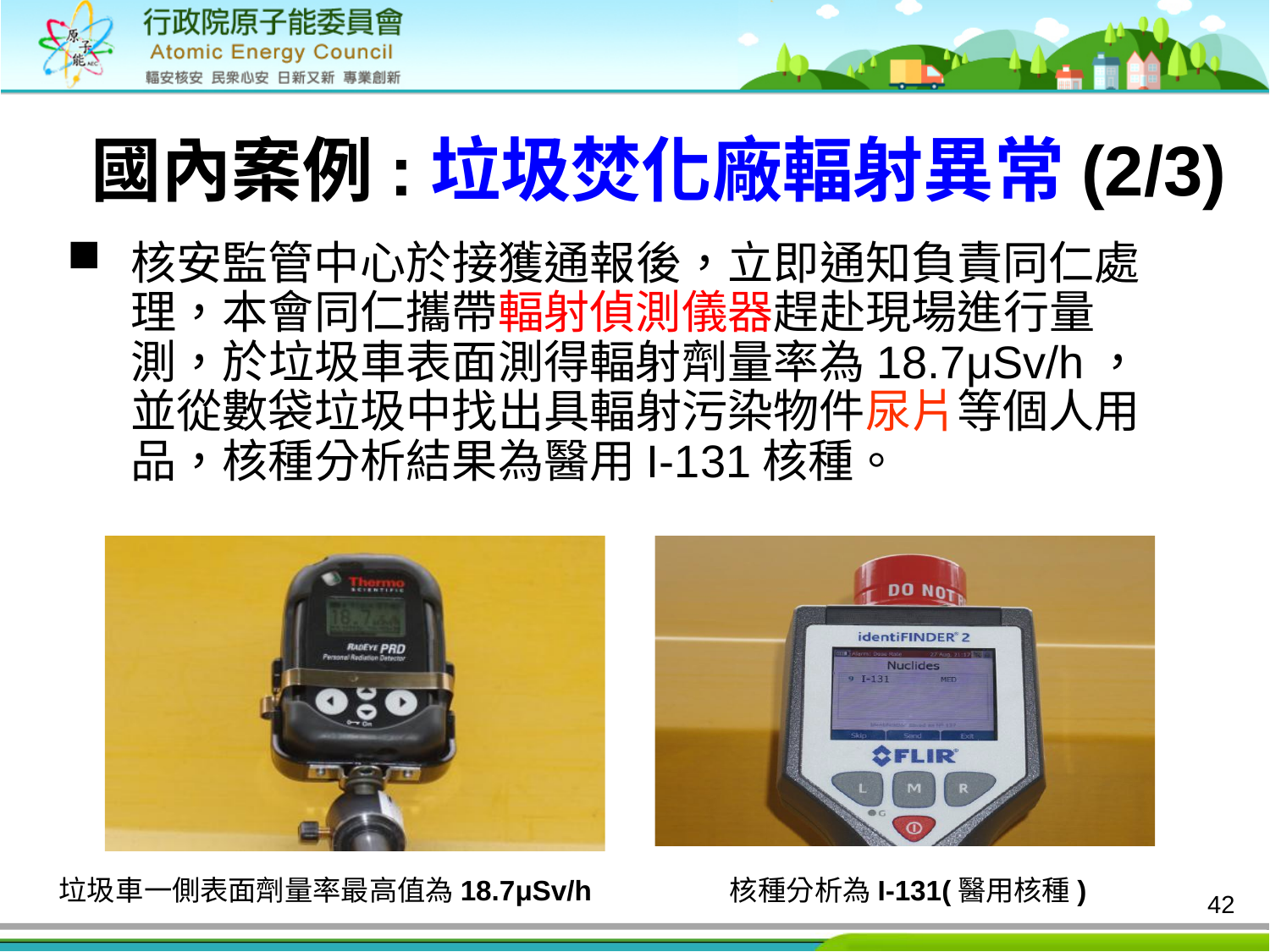

# 國內案例:垃圾焚化廠輻射異常(2/3)
核安監管中心於接獲通報後，立即通知負責同仁處理，本會同仁攜帶輻射偵測儀器趕赴現場進行量測，於垃圾車表面測得輻射劑量率為18.7μSv/h，並從數袋垃圾中找出具輻射污染物件尿片等個人用品，核種分析結果為醫用I-131核種。

垃圾車一側表面劑量率最高值為18.7μSv/h
核種分析為I-131(醫用核種)
42